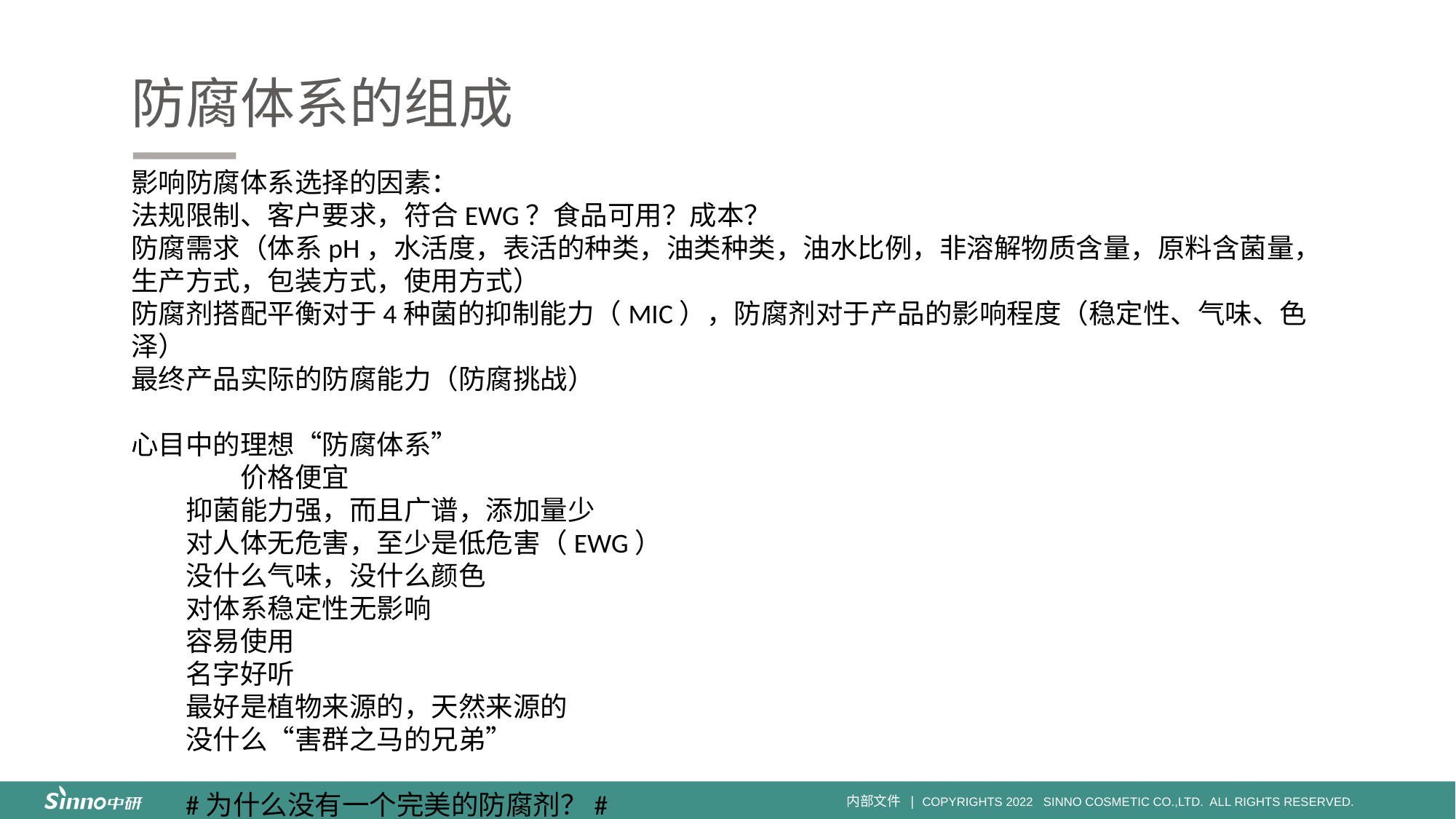

防腐体系的组成

影响防腐体系选择的因素：
法规限制、客户要求，符合EWG？食品可用？成本？
防腐需求（体系pH，水活度，表活的种类，油类种类，油水比例，非溶解物质含量，原料含菌量，生产方式，包装方式，使用方式）
防腐剂搭配平衡对于4种菌的抑制能力（MIC），防腐剂对于产品的影响程度（稳定性、气味、色泽）
最终产品实际的防腐能力（防腐挑战）

心目中的理想“防腐体系”
	价格便宜
抑菌能力强，而且广谱，添加量少
对人体无危害，至少是低危害（EWG）
没什么气味，没什么颜色
对体系稳定性无影响
容易使用
名字好听
最好是植物来源的，天然来源的
没什么“害群之马的兄弟”

#为什么没有一个完美的防腐剂？#